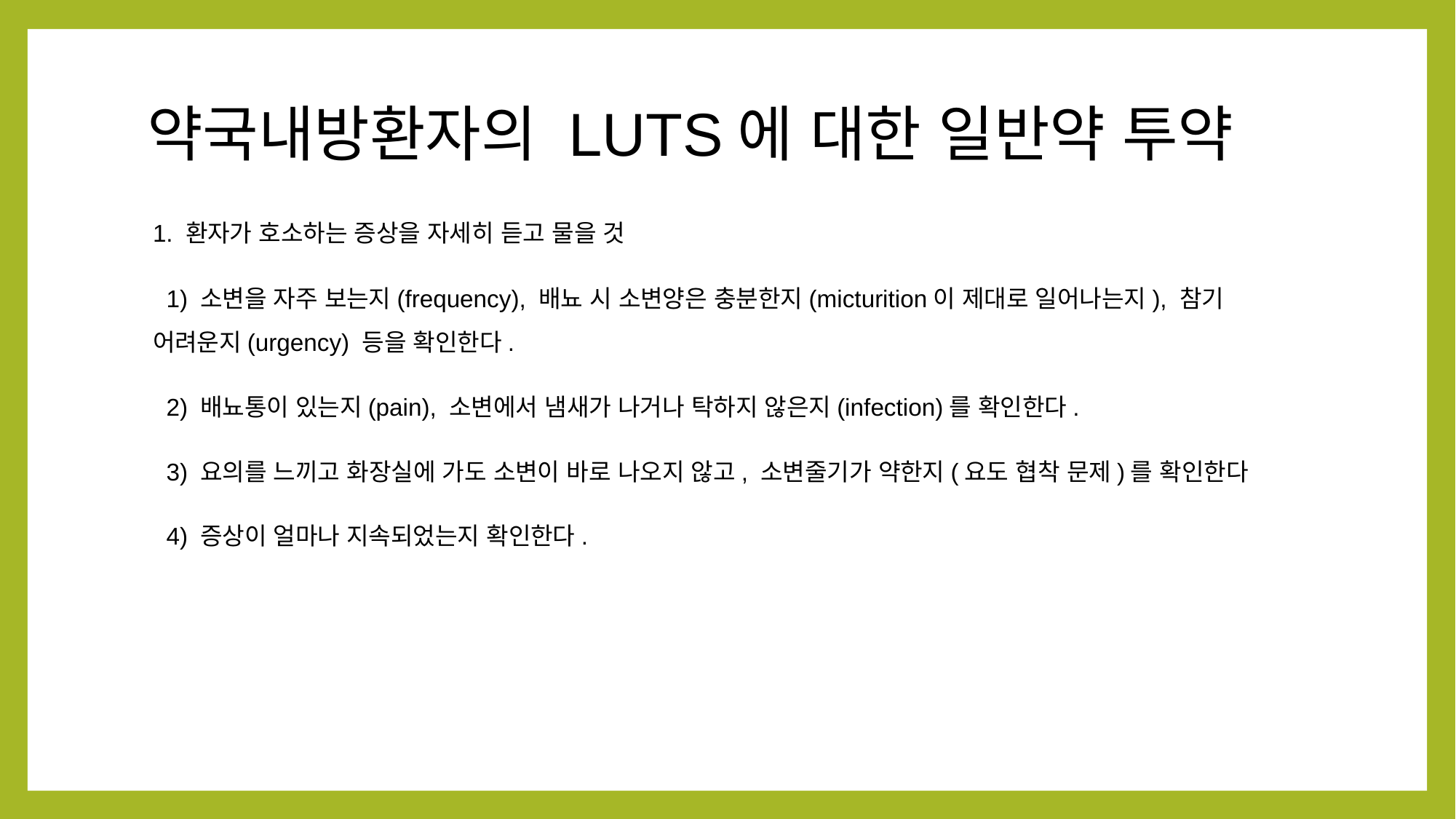

# 약국내방환자의 LUTS에 대한 일반약 투약
1. 환자가 호소하는 증상을 자세히 듣고 물을 것
  1) 소변을 자주 보는지(frequency), 배뇨 시 소변양은 충분한지(micturition이 제대로 일어나는지), 참기 어려운지(urgency) 등을 확인한다.
  2) 배뇨통이 있는지(pain), 소변에서 냄새가 나거나 탁하지 않은지(infection)를 확인한다.
  3) 요의를 느끼고 화장실에 가도 소변이 바로 나오지 않고, 소변줄기가 약한지(요도 협착 문제)를 확인한다
  4) 증상이 얼마나 지속되었는지 확인한다.